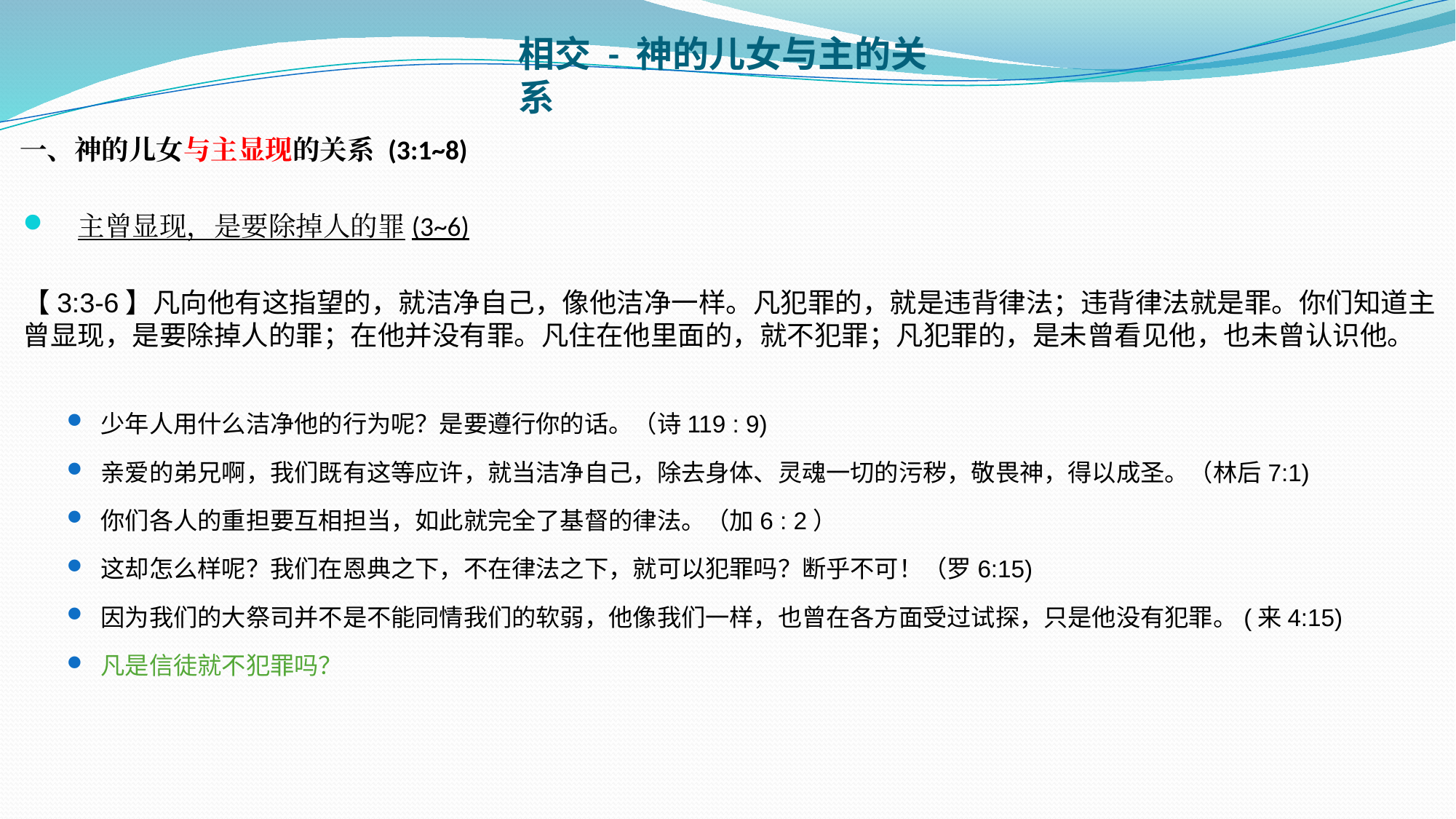

# 相交 - 神的儿女与主的关系
一、神的儿女与主显现的关系 (3:1~8)

主曾显现，是要除掉人的罪(3~6)

【3:3-6】凡向他有这指望的，就洁净自己，像他洁净一样。凡犯罪的，就是违背律法；违背律法就是罪。你们知道主曾显现，是要除掉人的罪；在他并没有罪。凡住在他里面的，就不犯罪；凡犯罪的，是未曾看见他，也未曾认识他。

少年人用什么洁净他的行为呢？是要遵行你的话。（诗119 : 9)
亲爱的弟兄啊，我们既有这等应许，就当洁净自己，除去身体、灵魂一切的污秽，敬畏神，得以成圣。（林后7:1)
你们各人的重担要互相担当，如此就完全了基督的律法。（加6 : 2）
这却怎么样呢？我们在恩典之下，不在律法之下，就可以犯罪吗？断乎不可！（罗6:15)
因为我们的大祭司并不是不能同情我们的软弱，他像我们一样，也曾在各方面受过试探，只是他没有犯罪。(来4:15)
凡是信徒就不犯罪吗？